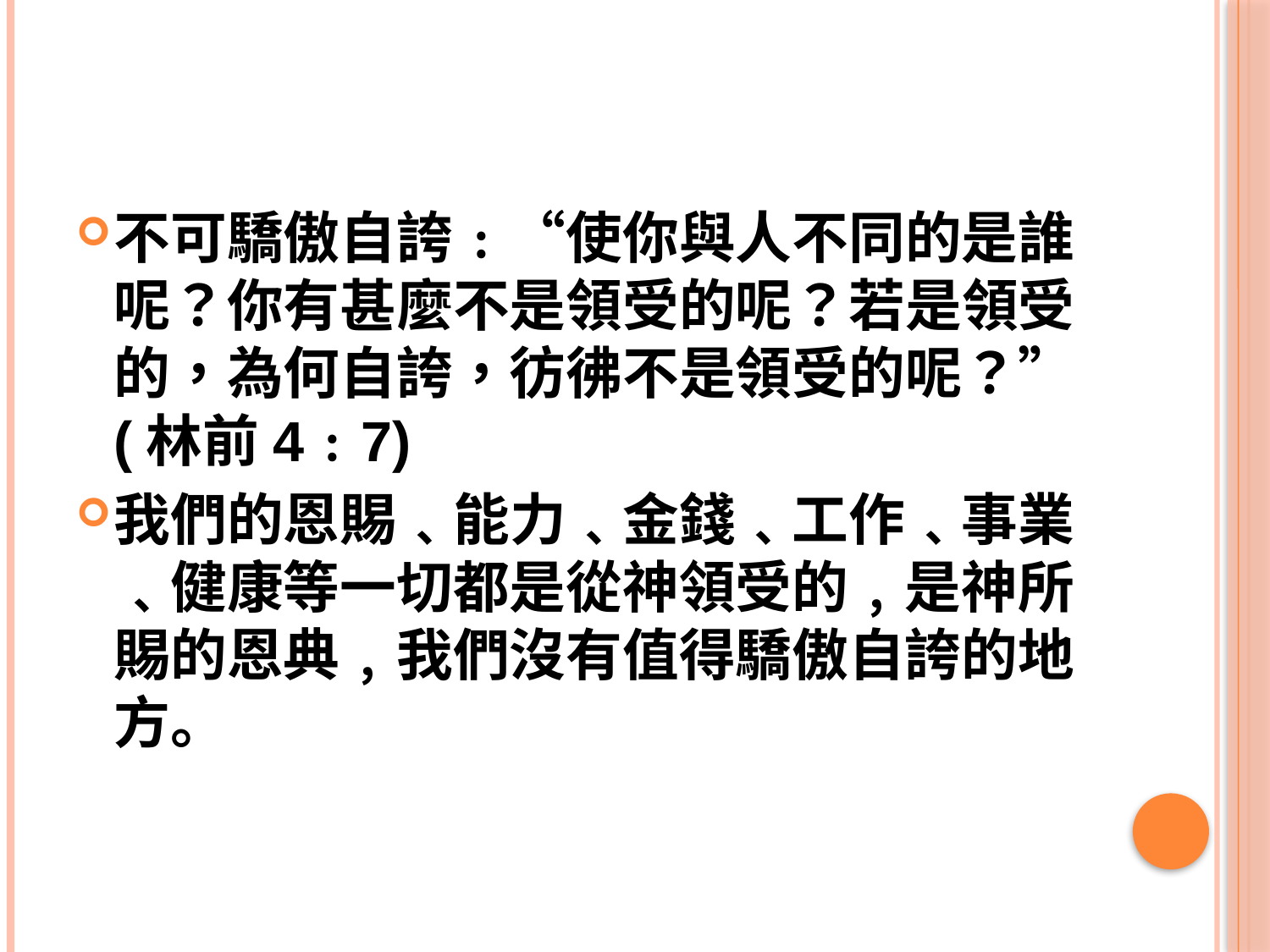

#
不可驕傲自誇﹕“使你與人不同的是誰呢？你有甚麼不是領受的呢？若是領受的，為何自誇，彷彿不是領受的呢？”(林前4﹕7)
我們的恩賜﹑能力﹑金錢﹑工作﹑事業﹑健康等一切都是從神領受的﹐是神所賜的恩典﹐我們沒有值得驕傲自誇的地方。